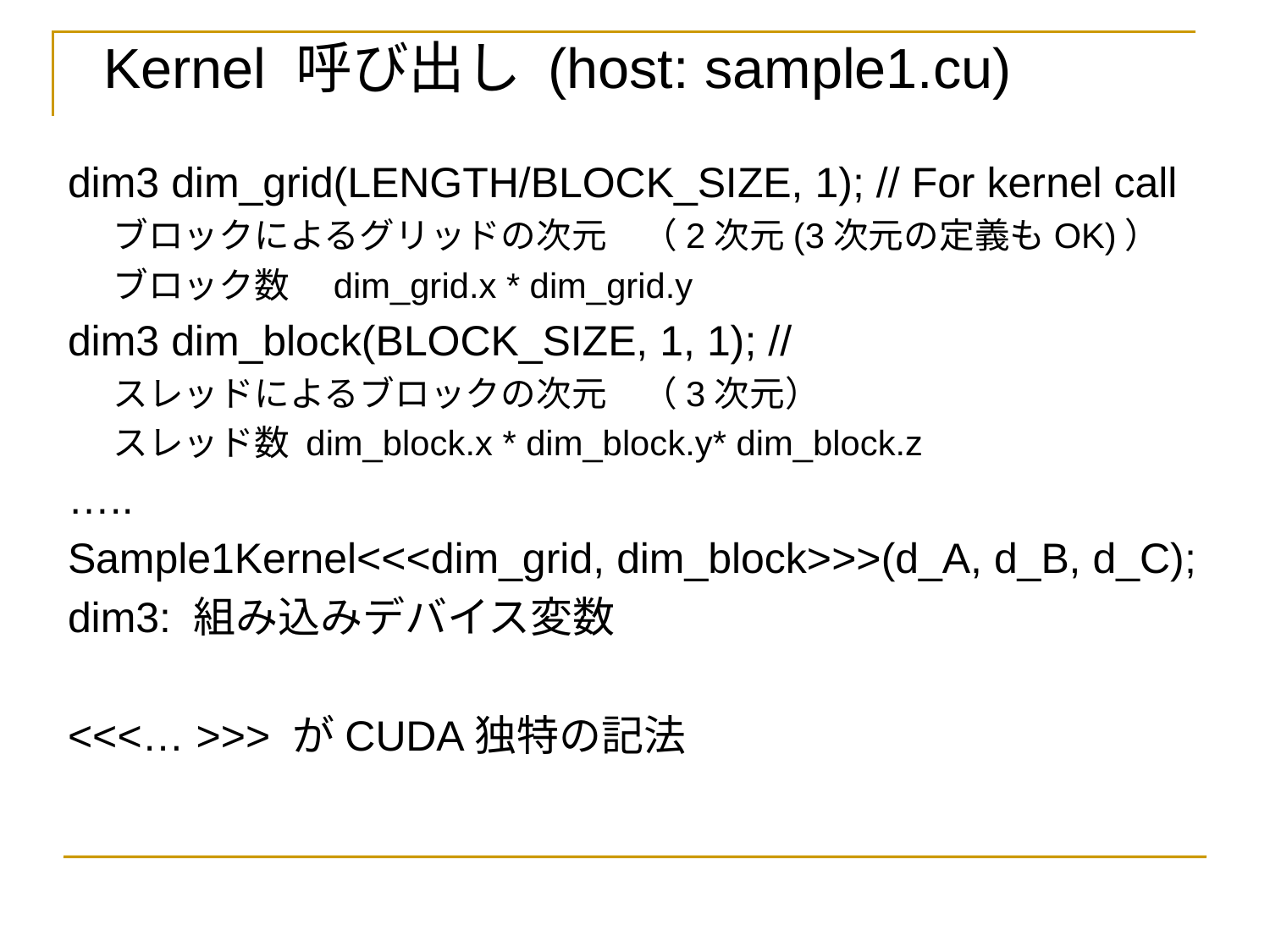

Kernel 呼び出し (host: sample1.cu)
dim3 dim_grid(LENGTH/BLOCK_SIZE, 1); // For kernel call
ブロックによるグリッドの次元　（2次元(3次元の定義もOK)）
ブロック数　dim_grid.x * dim_grid.y
dim3 dim_block(BLOCK_SIZE, 1, 1); //
スレッドによるブロックの次元　（3次元）
スレッド数 dim_block.x * dim_block.y* dim_block.z
…..
Sample1Kernel<<<dim_grid, dim_block>>>(d_A, d_B, d_C);
dim3: 組み込みデバイス変数

<<<… >>> がCUDA独特の記法